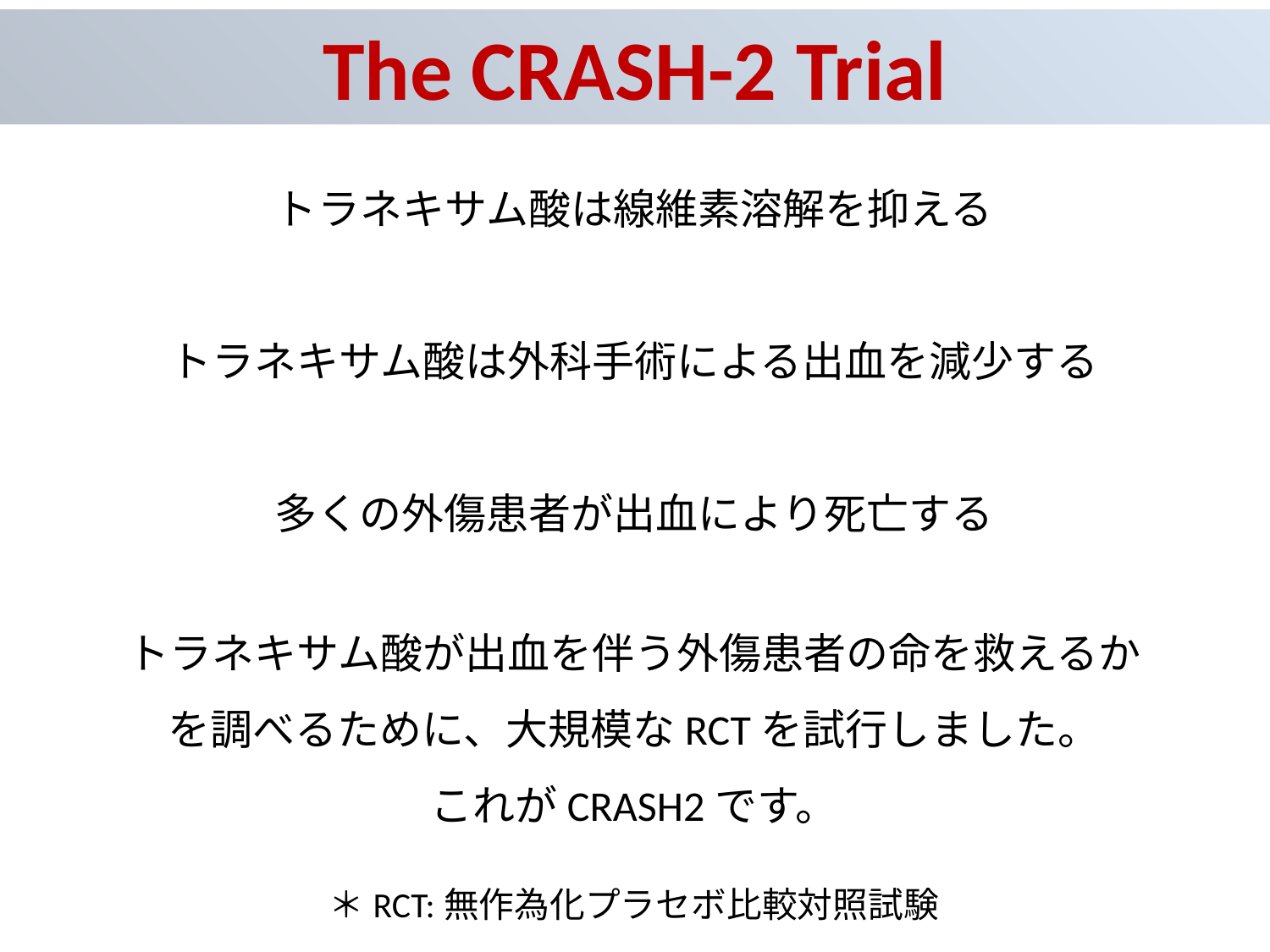

The CRASH-2 Trial
トラネキサム酸は線維素溶解を抑える

トラネキサム酸は外科手術による出血を減少する

多くの外傷患者が出血により死亡する

トラネキサム酸が出血を伴う外傷患者の命を救えるか
を調べるために、大規模なRCTを試行しました。
これがCRASH2です。

＊RCT:無作為化プラセボ比較対照試験